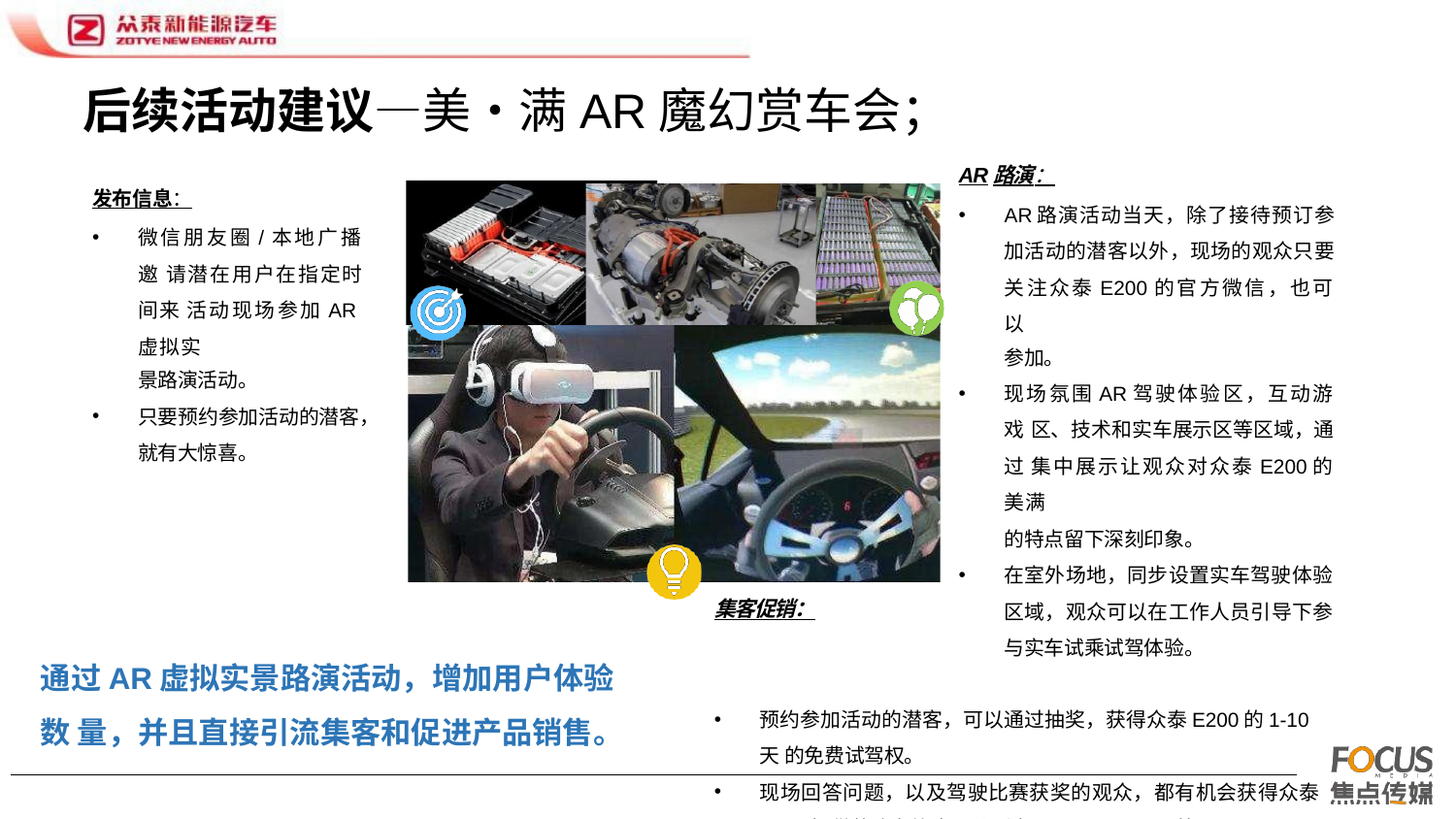

# 后续活动建议—美•满AR魔幻赏车会；
AR路演：
AR路演活动当天，除了接待预订参 加活动的潜客以外，现场的观众只要 关注众泰E200的官方微信，也可以
参加。
现场氛围AR驾驶体验区，互动游戏 区、技术和实车展示区等区域，通过 集中展示让观众对众泰E200的美满
的特点留下深刻印象。
在室外场地，同步设置实车驾驶体验 区域，观众可以在工作人员引导下参 与实车试乘试驾体验。

预约参加活动的潜客，可以通过抽奖，获得众泰E200的1-10天 的免费试驾权。
现场回答问题，以及驾驶比赛获奖的观众，都有机会获得众泰
E200提供的购车礼券，分别为2000-5000元不等。
发布信息：
微信朋友圈/本地广播邀 请潜在用户在指定时间来 活动现场参加AR虚拟实
景路演活动。
只要预约参加活动的潜客， 就有大惊喜。

集客促销：
通过AR虚拟实景路演活动，增加用户体验数 量，并且直接引流集客和促进产品销售。